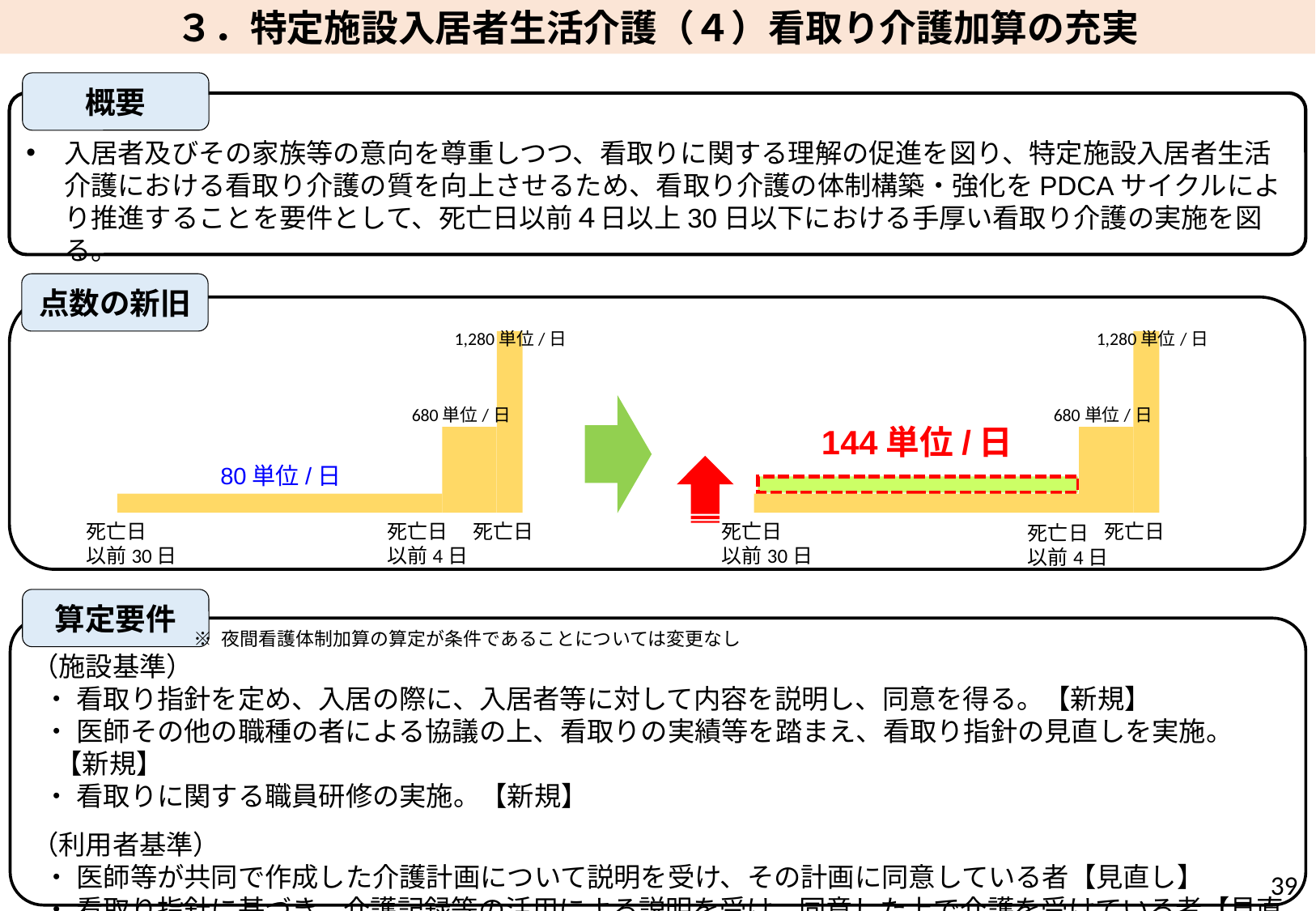

３．特定施設入居者生活介護（４）看取り介護加算の充実
概要

入居者及びその家族等の意向を尊重しつつ、看取りに関する理解の促進を図り、特定施設入居者生活介護における看取り介護の質を向上させるため、看取り介護の体制構築・強化をPDCAサイクルにより推進することを要件として、死亡日以前４日以上30日以下における手厚い看取り介護の実施を図る。
点数の新旧

1,280単位/日
1,280単位/日

680単位/日

680単位/日
144単位/日

80単位/日

死亡日
以前30日
死亡日
以前4日
死亡日
死亡日
以前30日
死亡日
死亡日
以前4日
算定要件

（施設基準）
・ 看取り指針を定め、入居の際に、入居者等に対して内容を説明し、同意を得る。【新規】
・ 医師その他の職種の者による協議の上、看取りの実績等を踏まえ、看取り指針の見直しを実施。【新規】
・ 看取りに関する職員研修の実施。【新規】

（利用者基準）
・ 医師等が共同で作成した介護計画について説明を受け、その計画に同意している者【見直し】
・ 看取り指針に基づき、介護記録等の活用による説明を受け、同意した上で介護を受けている者【見直し】
※ 夜間看護体制加算の算定が条件であることについては変更なし
39